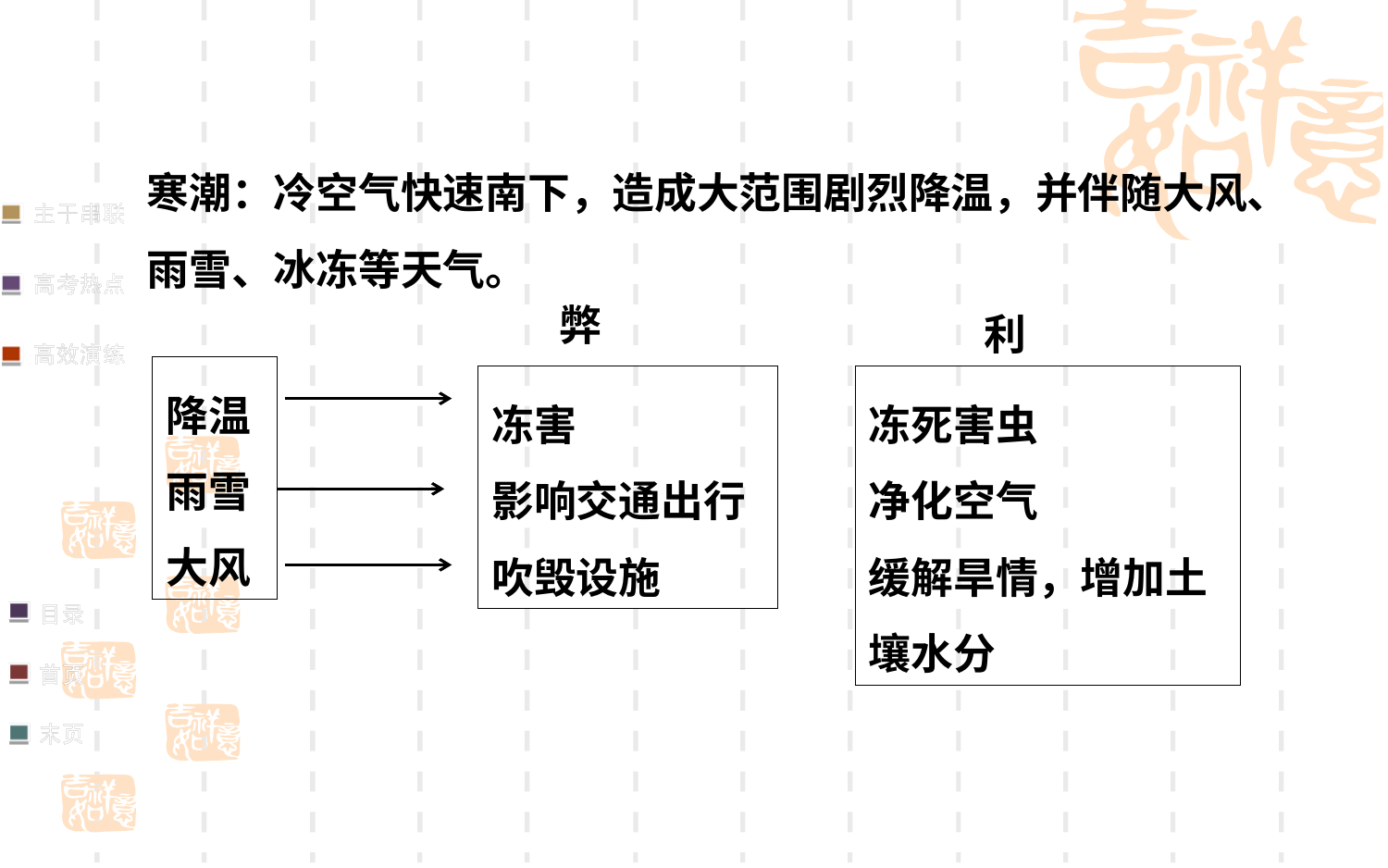

寒潮：冷空气快速南下，造成大范围剧烈降温，并伴随大风、雨雪、冰冻等天气。
弊
冻害
影响交通出行
吹毁设施
利
冻死害虫
净化空气
缓解旱情，增加土壤水分
降温
雨雪
大风